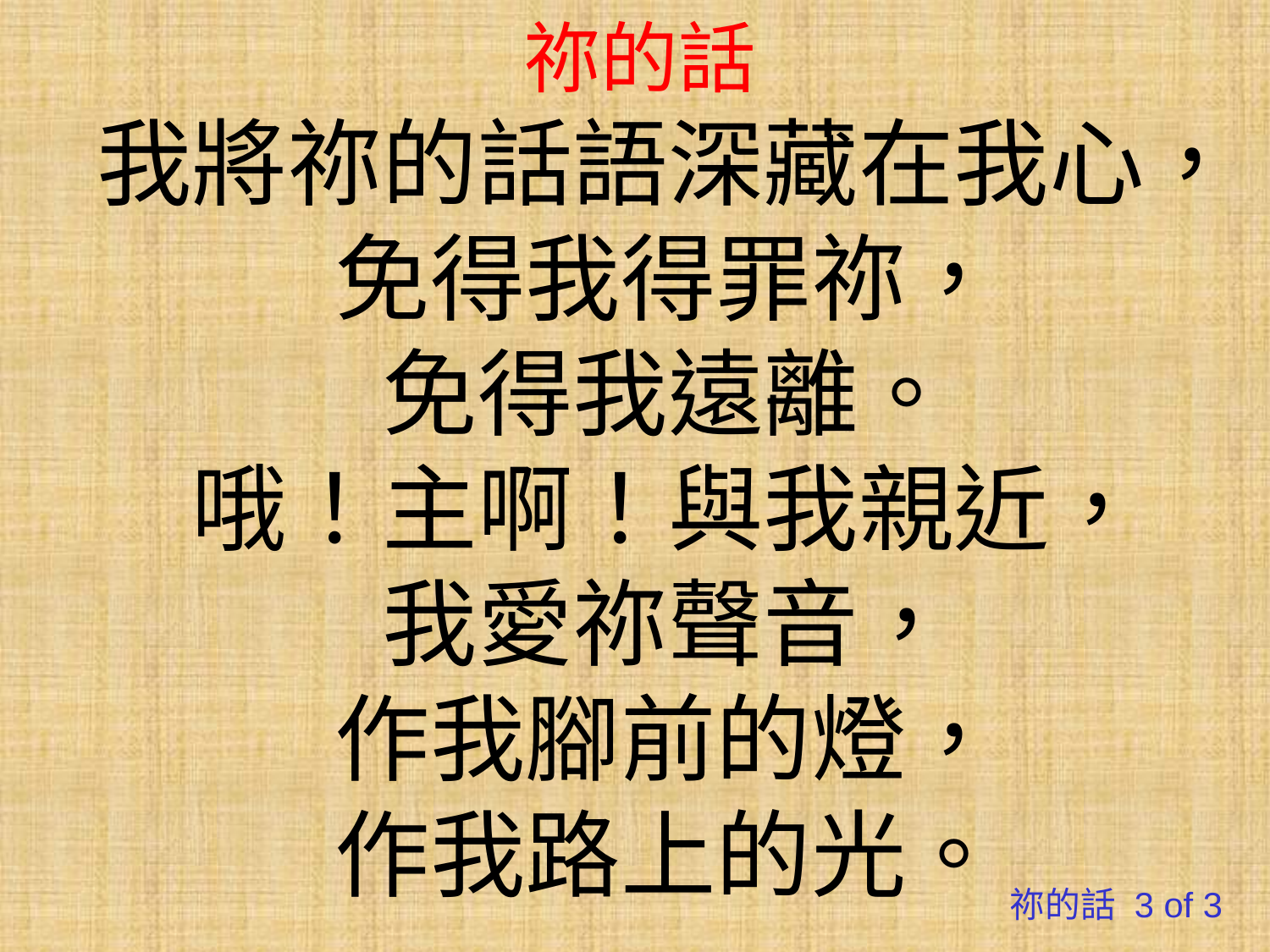

祢的話
我將祢的話語深藏在我心，
免得我得罪祢，
免得我遠離。
哦！主啊！與我親近，
我愛祢聲音，
作我腳前的燈，
作我路上的光。
祢的話 3 of 3